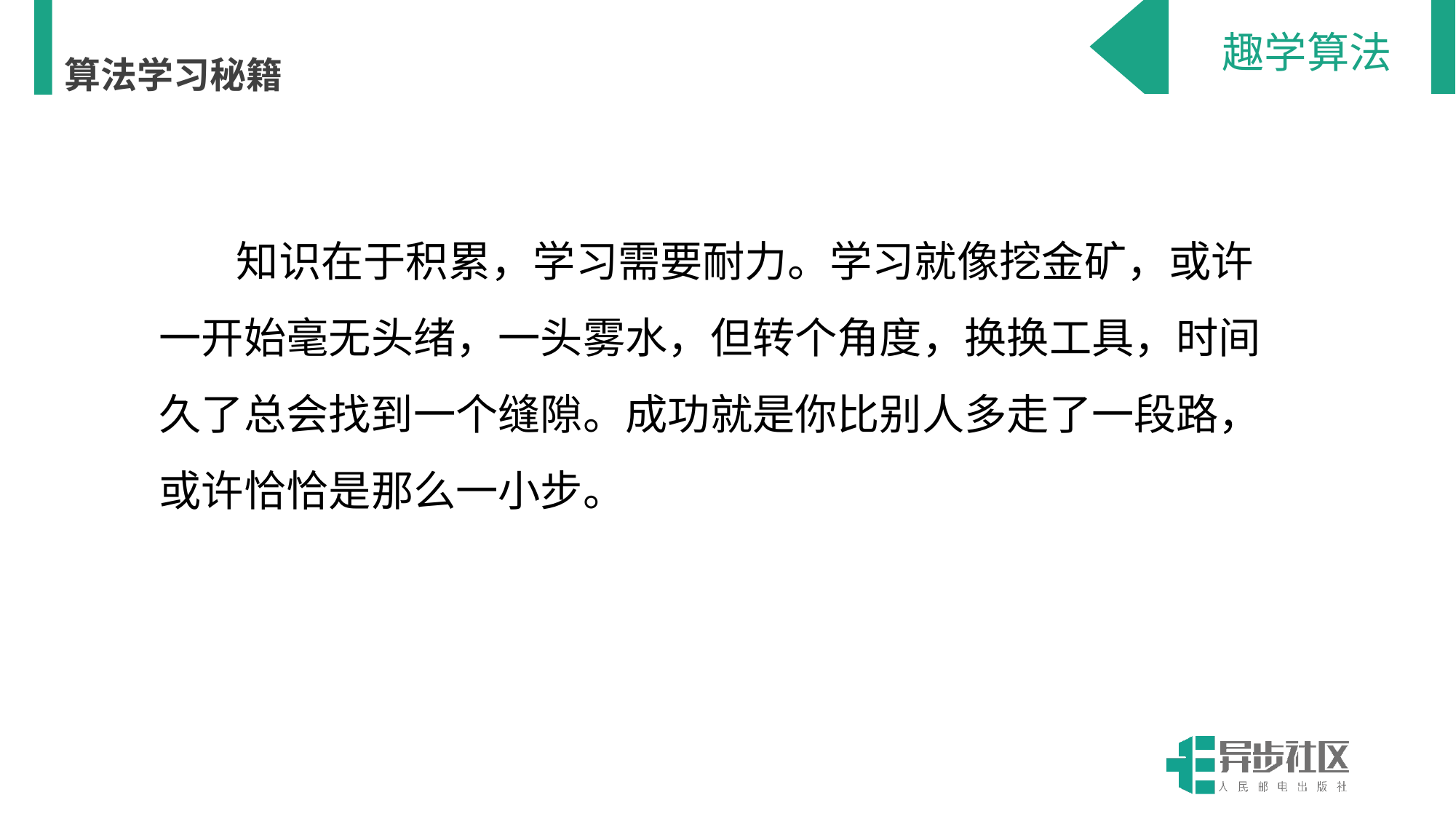

趣学算法

算法学习秘籍
知识在于积累，学习需要耐力。学习就像挖金矿，或许一开始毫无头绪，一头雾水，但转个角度，换换工具，时间久了总会找到一个缝隙。成功就是你比别人多走了一段路，或许恰恰是那么一小步。